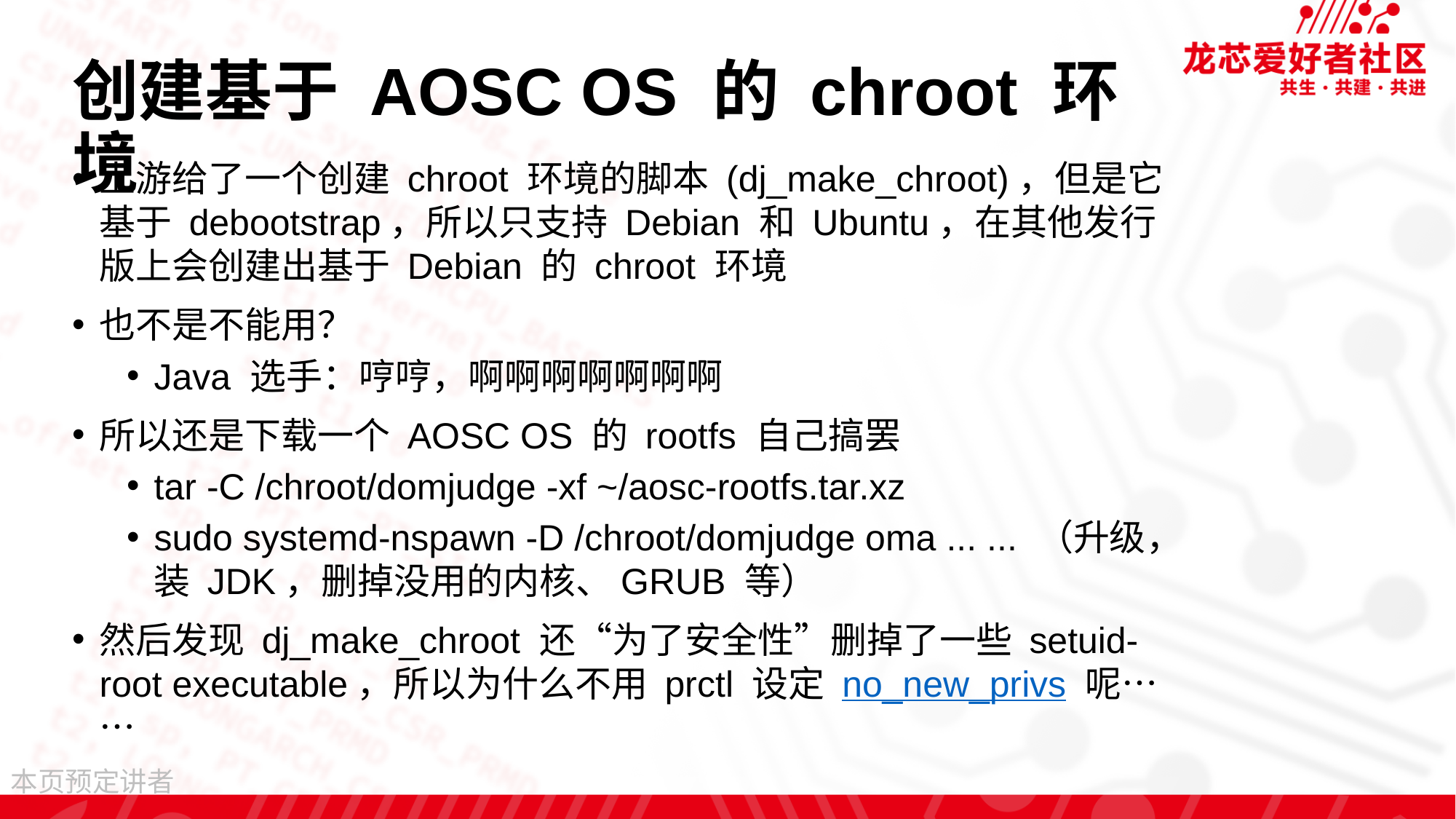

# 创建基于 AOSC OS 的 chroot 环境
上游给了一个创建 chroot 环境的脚本 (dj_make_chroot)，但是它基于 debootstrap，所以只支持 Debian 和 Ubuntu，在其他发行版上会创建出基于 Debian 的 chroot 环境
也不是不能用？
Java 选手：哼哼，啊啊啊啊啊啊啊
所以还是下载一个 AOSC OS 的 rootfs 自己搞罢
tar -C /chroot/domjudge -xf ~/aosc-rootfs.tar.xz
sudo systemd-nspawn -D /chroot/domjudge oma ... ... （升级，装 JDK，删掉没用的内核、GRUB 等）
然后发现 dj_make_chroot 还“为了安全性”删掉了一些 setuid-root executable，所以为什么不用 prctl 设定 no_new_privs 呢……